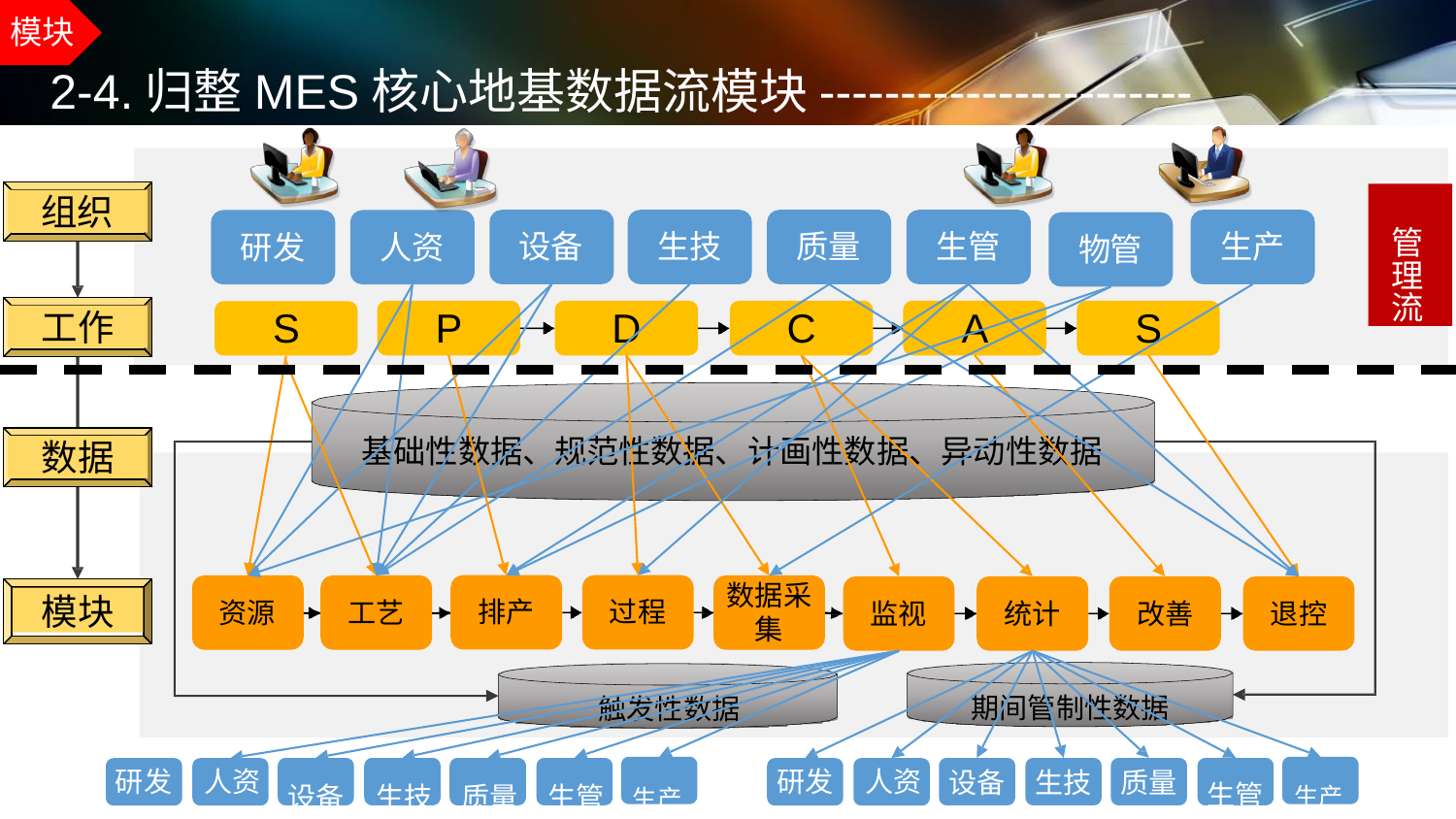

模块
# 2-4.归整MES核心地基数据流模块-----------------------

管 理 流

组织

设备
生技
质量
生管
生产
研发
人资
物管

P
D
C
A
S

S

工作

基础性数据、规范性数据、计画性数据、异动性数据

数据

数据采 集

模块
排产
过程
资源
工艺
监视
统计
改善
退控

期间管制性数据

设备	生技	质量
触发性数据

设备	生技	质量	生管	生产

生管	生产
研发	人资
研发	人资